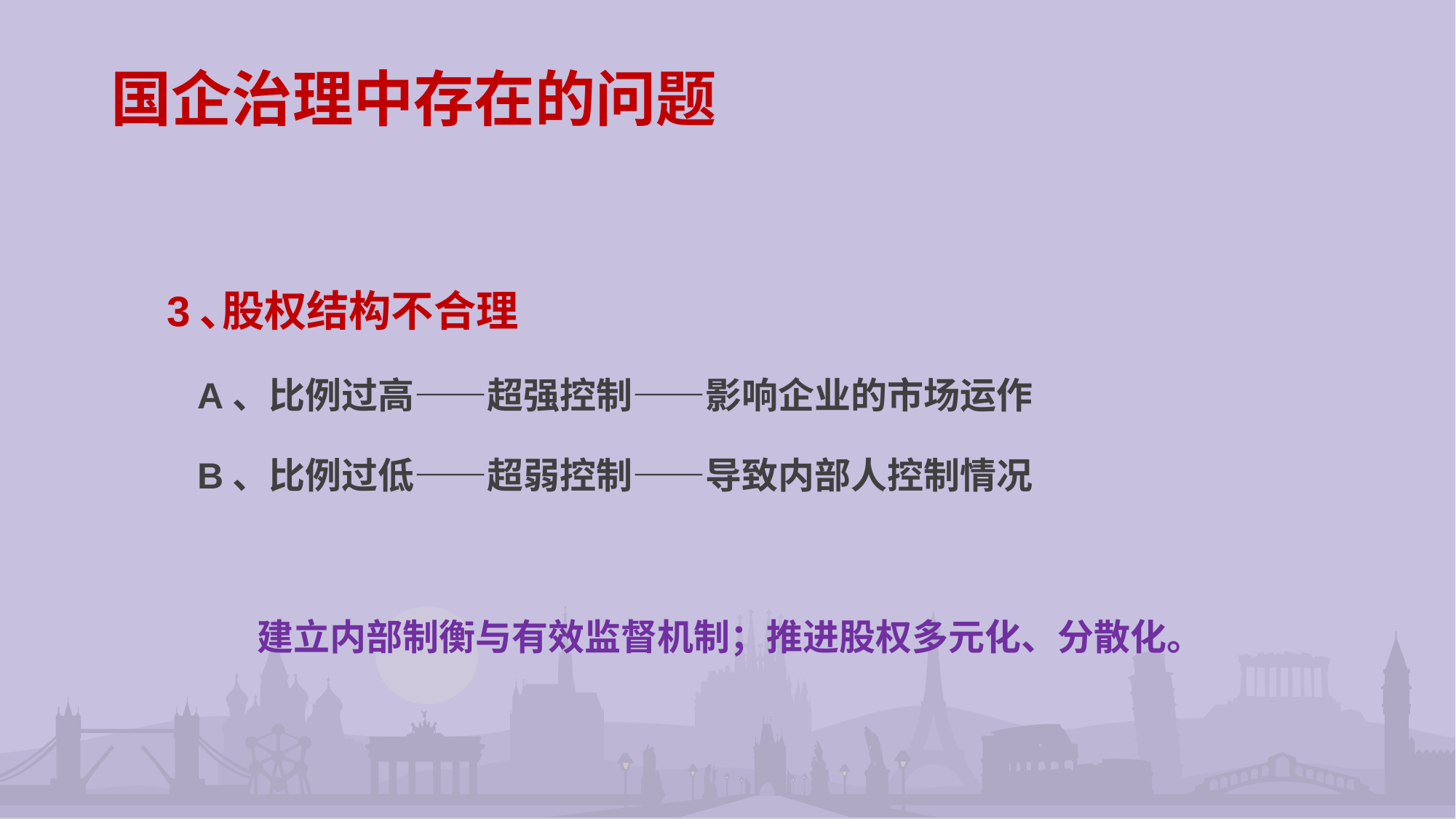

# 国企治理中存在的问题
3､股权结构不合理
   A、比例过高——超强控制——影响企业的市场运作
   B、比例过低——超弱控制——导致内部人控制情况

          建立内部制衡与有效监督机制；推进股权多元化、分散化。